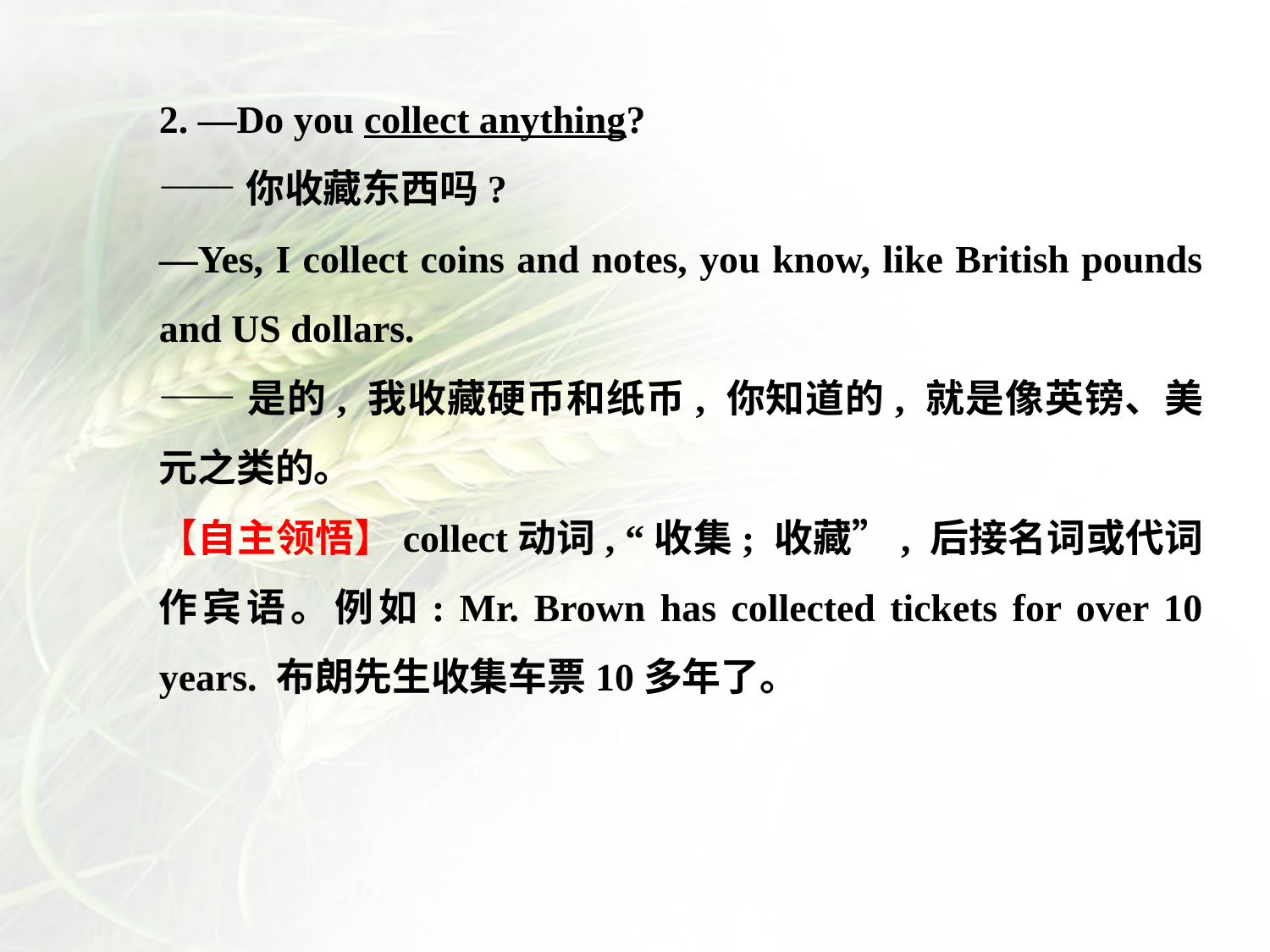

2. —Do you collect anything?
——你收藏东西吗?
—Yes, I collect coins and notes, you know, like British pounds and US dollars.
——是的, 我收藏硬币和纸币, 你知道的, 就是像英镑、美元之类的。
【自主领悟】collect动词, “收集; 收藏”, 后接名词或代词作宾语。例如: Mr. Brown has collected tickets for over 10 years. 布朗先生收集车票10多年了。